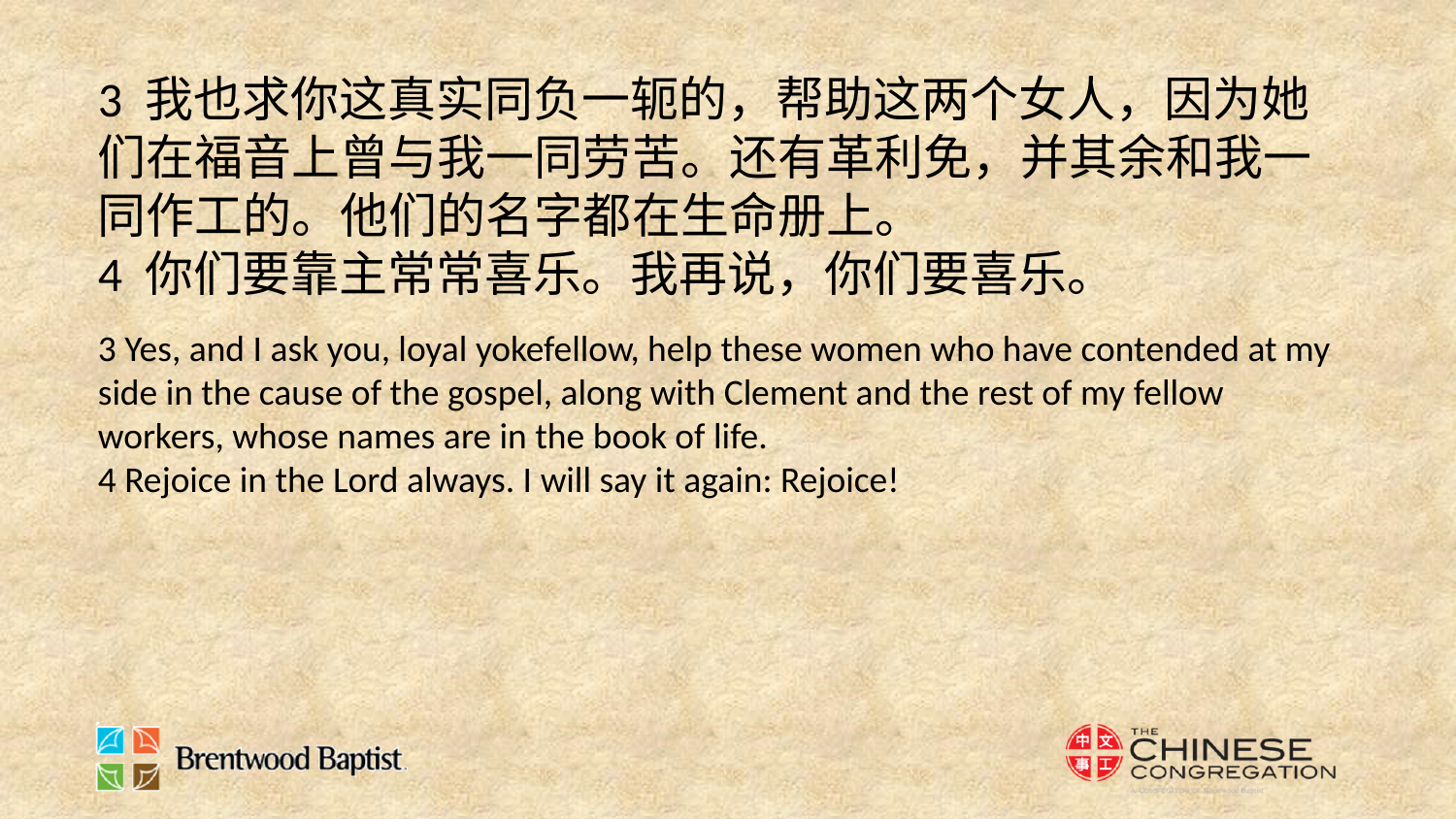

3 我也求你这真实同负一轭的，帮助这两个女人，因为她们在福音上曾与我一同劳苦。还有革利免，并其余和我一同作工的。他们的名字都在生命册上。
4 你们要靠主常常喜乐。我再说，你们要喜乐。

3 Yes, and I ask you, loyal yokefellow, help these women who have contended at my side in the cause of the gospel, along with Clement and the rest of my fellow workers, whose names are in the book of life.
4 Rejoice in the Lord always. I will say it again: Rejoice!